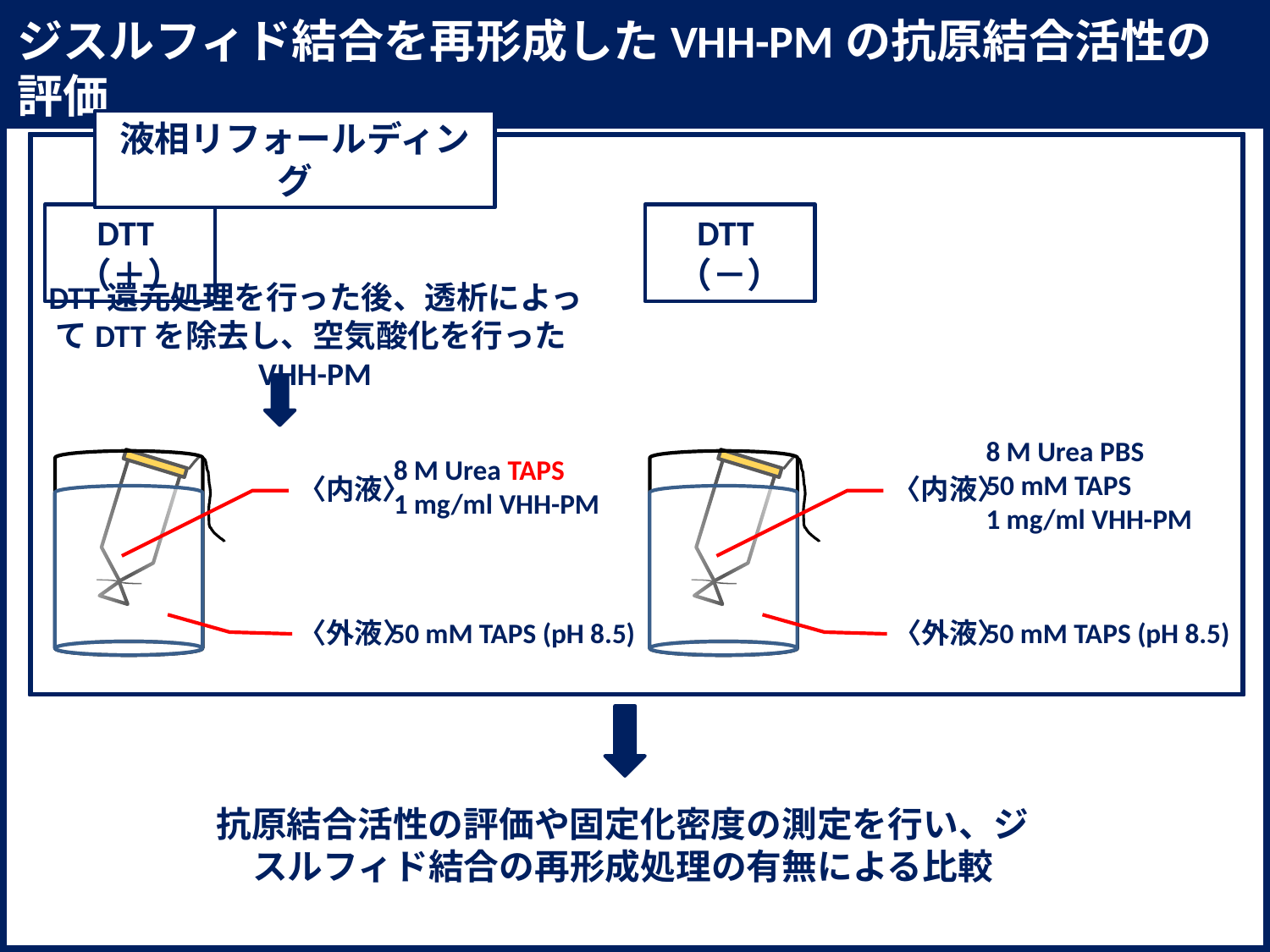

ジスルフィド結合を再形成したVHH-PMの抗原結合活性の評価
液相リフォールディング

DTT（＋）
DTT（－）
DTT還元処理を行った後、透析によってDTTを除去し、空気酸化を行ったVHH-PM

8 M Urea PBS
50 mM TAPS
1 mg/ml VHH-PM

8 M Urea TAPS
1 mg/ml VHH-PM

〈内液〉
〈内液〉
〈外液〉
50 mM TAPS (pH 8.5)
〈外液〉
50 mM TAPS (pH 8.5)

抗原結合活性の評価や固定化密度の測定を行い、ジスルフィド結合の再形成処理の有無による比較